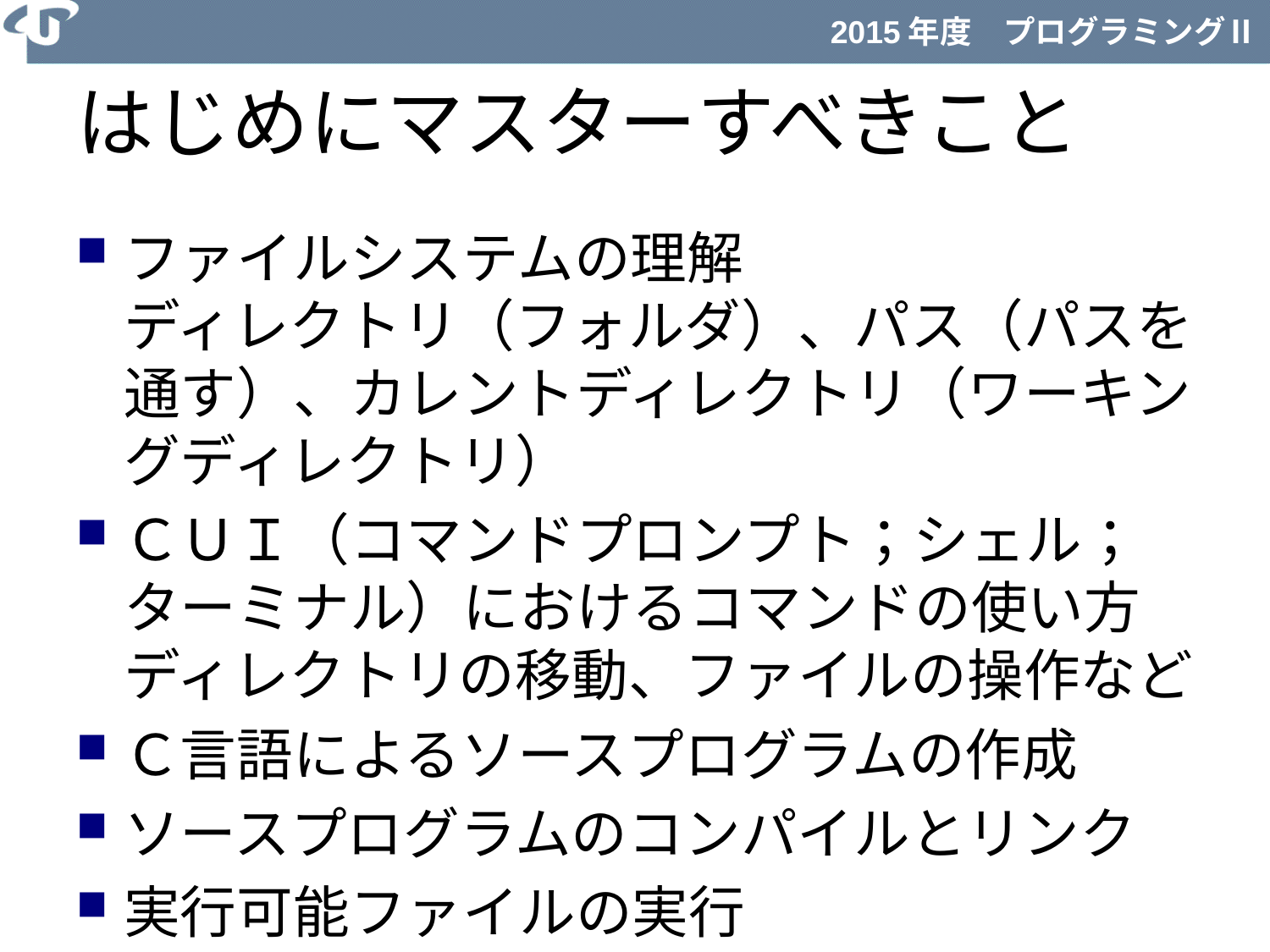

# はじめにマスターすべきこと
ファイルシステムの理解
ディレクトリ（フォルダ）、パス（パスを通す）、カレントディレクトリ（ワーキングディレクトリ）
ＣＵＩ（コマンドプロンプト；シェル；ターミナル）におけるコマンドの使い方
ディレクトリの移動、ファイルの操作など
Ｃ言語によるソースプログラムの作成
ソースプログラムのコンパイルとリンク
実行可能ファイルの実行